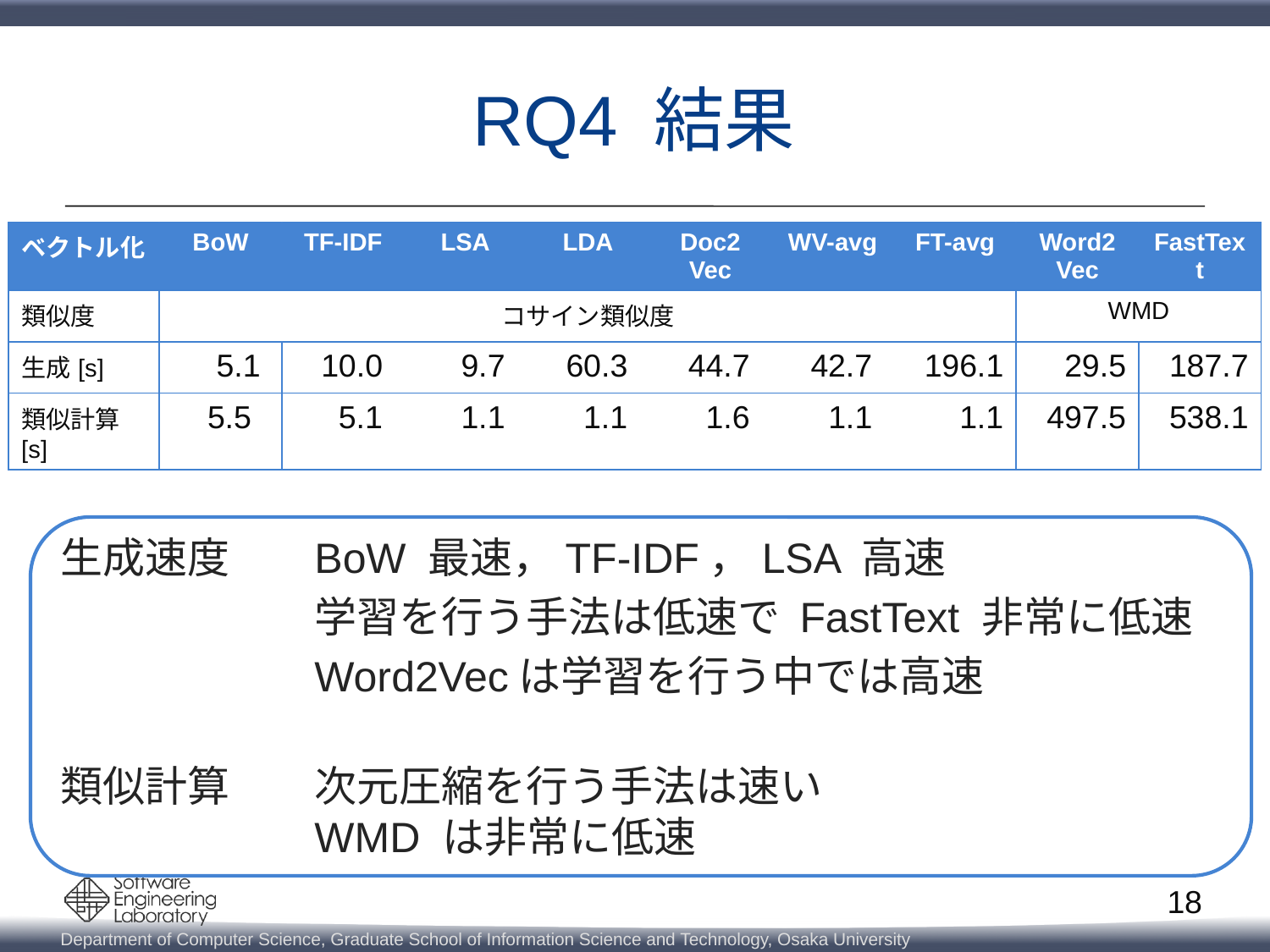

# RQ4 結果
| ベクトル化 | BoW | TF-IDF | LSA | LDA | Doc2 Vec | WV-avg | FT-avg | Word2 Vec | FastText |
| --- | --- | --- | --- | --- | --- | --- | --- | --- | --- |
| 類似度 | コサイン類似度 |  |  |  |  |  |  | WMD |  |
| 生成[s] | 5.1 | 10.0 | 9.7 | 60.3 | 44.7 | 42.7 | 196.1 | 29.5 | 187.7 |
| 類似計算[s] | 5.5 | 5.1 | 1.1 | 1.1 | 1.6 | 1.1 | 1.1 | 497.5 | 538.1 |
生成速度 	BoW 最速，TF-IDF，LSA 高速
		学習を行う手法は低速で FastText 非常に低速
		Word2Vecは学習を行う中では高速
類似計算 	次元圧縮を行う手法は速い
		WMD は非常に低速
18